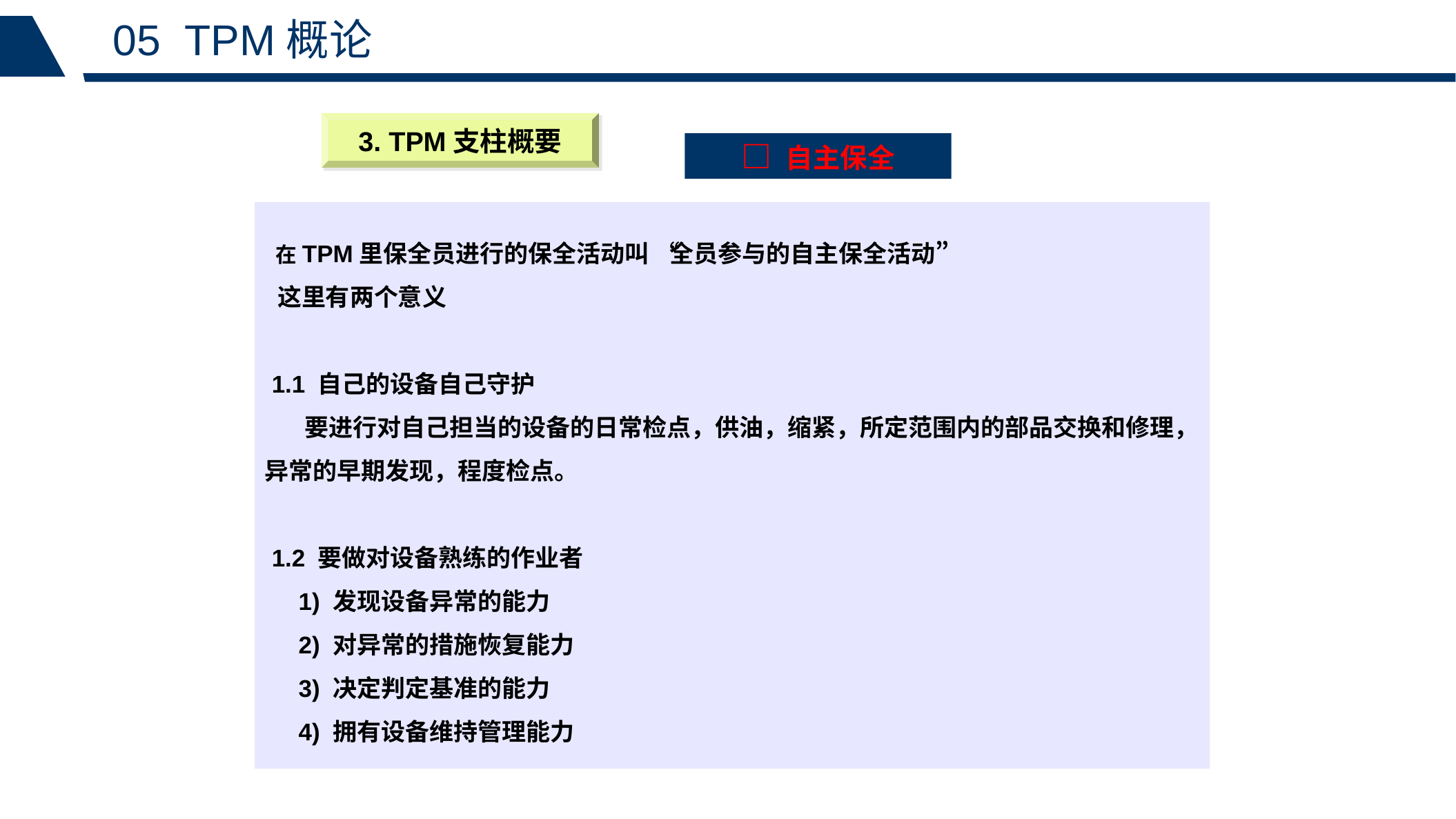

05  TPM概论

3. TPM支柱概要
□ 自主保全
 在TPM里保全员进行的保全活动叫 “全员参与的自主保全活动”
 这里有两个意义

 1.1 自己的设备自己守护
     要进行对自己担当的设备的日常检点，供油，缩紧，所定范围内的部品交换和修理，异常的早期发现，程度检点。

 1.2 要做对设备熟练的作业者
     1) 发现设备异常的能力
     2) 对异常的措施恢复能力
     3) 决定判定基准的能力
     4) 拥有设备维持管理能力